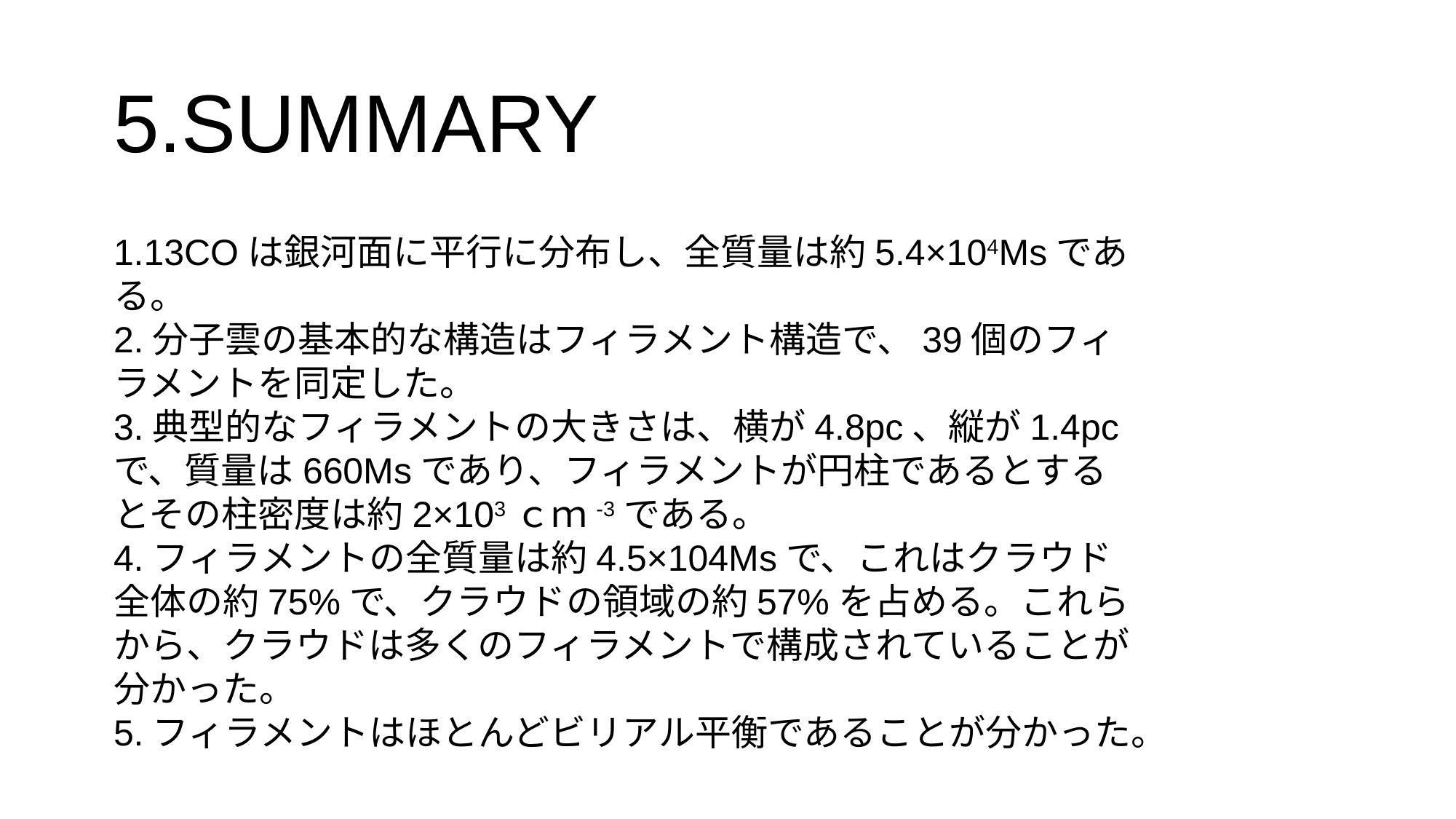

5.SUMMARY
1.13COは銀河面に平行に分布し、全質量は約5.4×104Msである。
2.分子雲の基本的な構造はフィラメント構造で、39個のフィラメントを同定した。
3.典型的なフィラメントの大きさは、横が4.8pc、縦が1.4pcで、質量は660Msであり、フィラメントが円柱であるとするとその柱密度は約2×103ｃｍ-3である。
4.フィラメントの全質量は約4.5×104Msで、これはクラウド全体の約75%で、クラウドの領域の約57%を占める。これらから、クラウドは多くのフィラメントで構成されていることが分かった。
5.フィラメントはほとんどビリアル平衡であることが分かった。